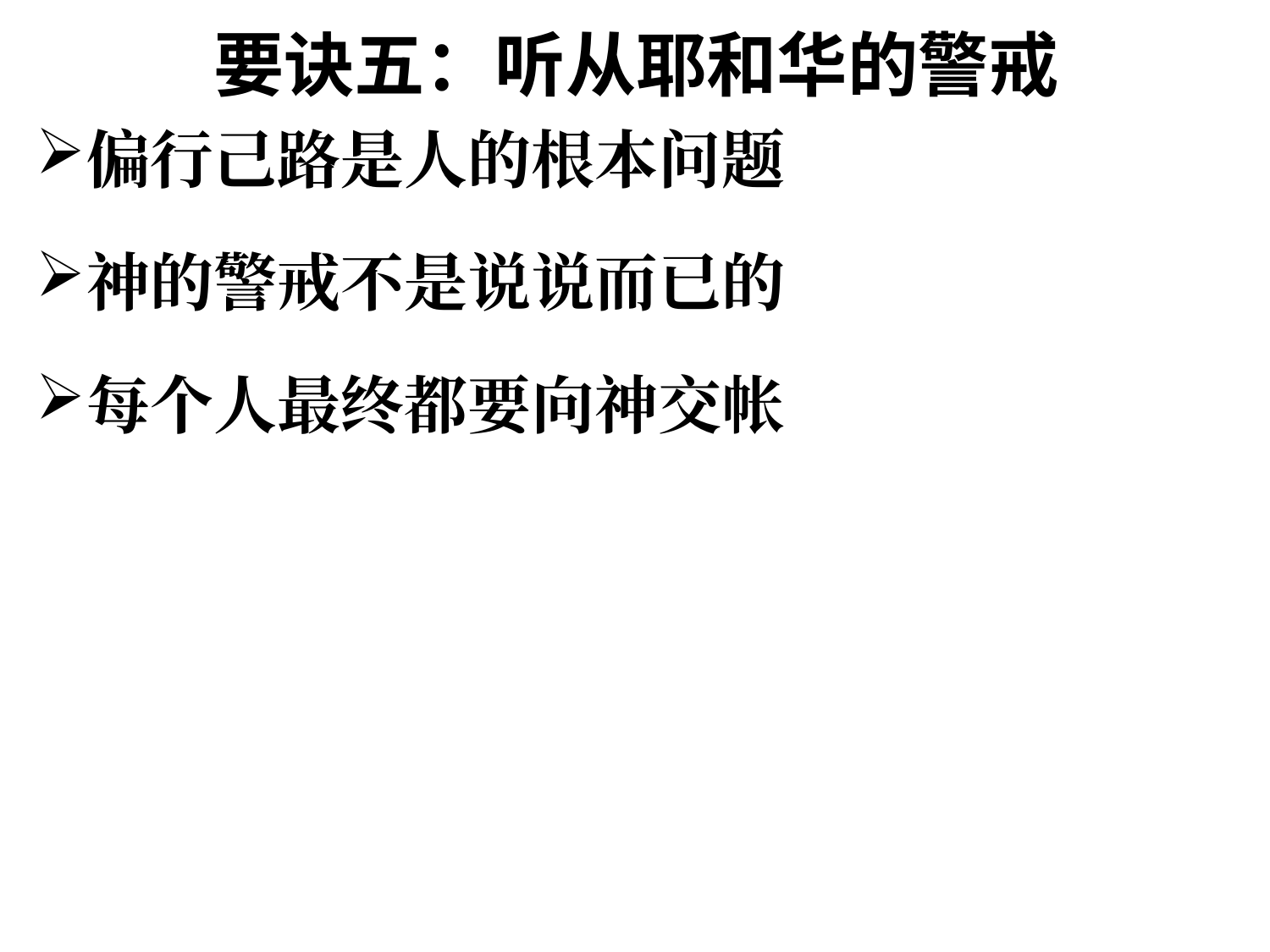

# 要诀五：听从耶和华的警戒
偏行己路是人的根本问题

神的警戒不是说说而已的

每个人最终都要向神交帐